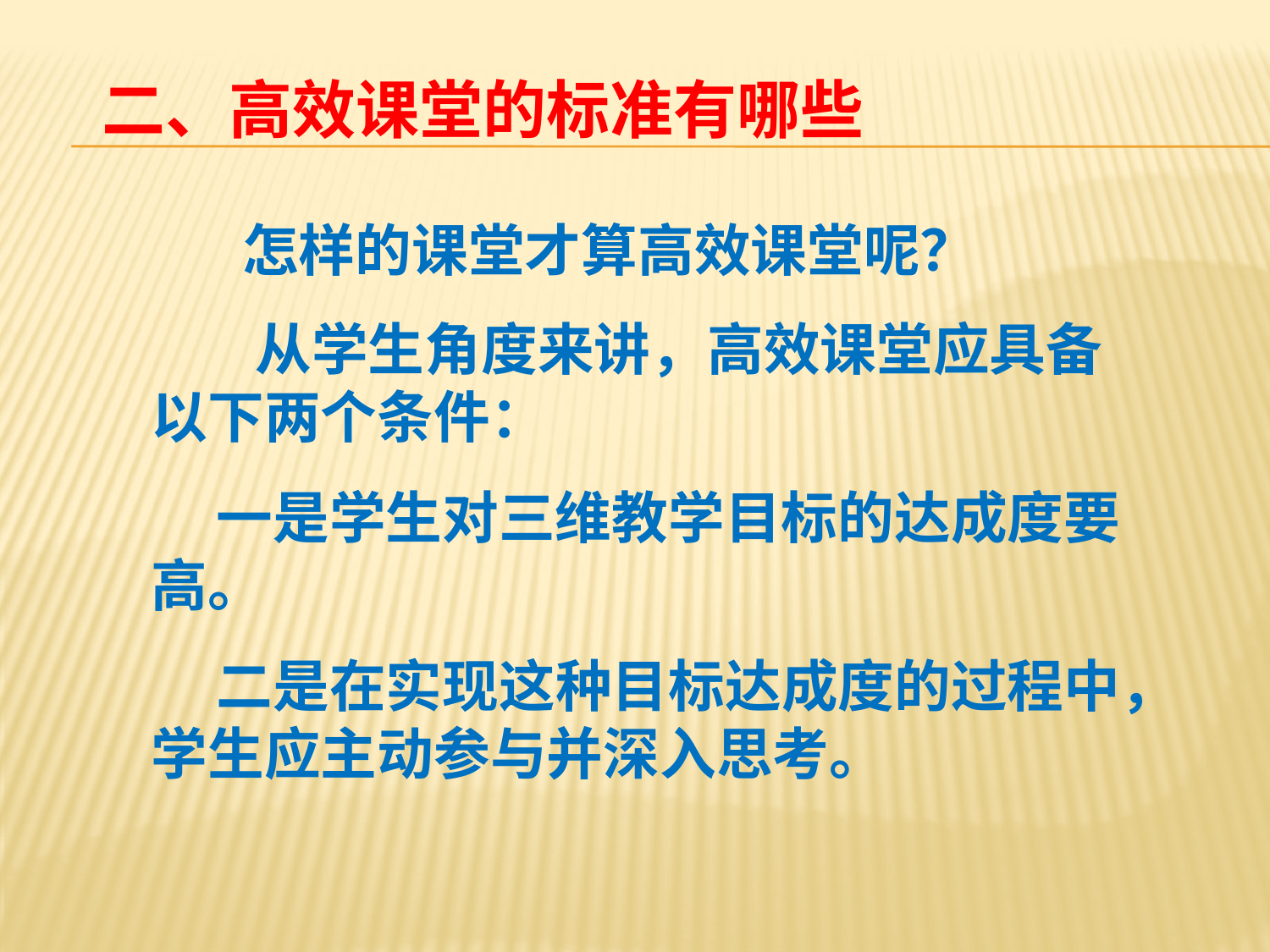

# 二、高效课堂的标准有哪些
      怎样的课堂才算高效课堂呢？
       从学生角度来讲，高效课堂应具备以下两个条件：
    一是学生对三维教学目标的达成度要高。

    二是在实现这种目标达成度的过程中，学生应主动参与并深入思考。